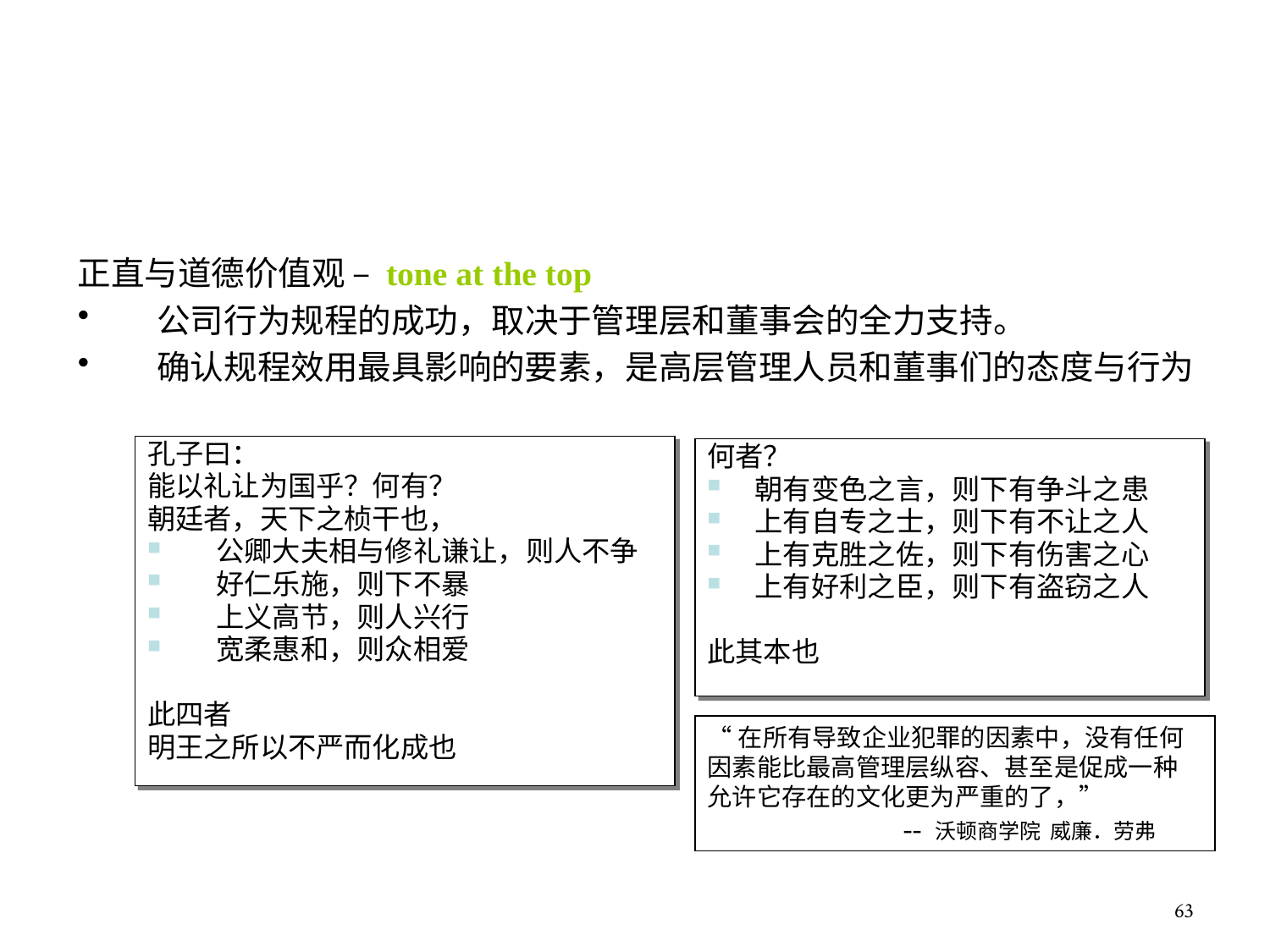

正直与道德价值观 – tone at the top
公司行为规程的成功，取决于管理层和董事会的全力支持。
确认规程效用最具影响的要素，是高层管理人员和董事们的态度与行为
孔子曰：
能以礼让为国乎？何有？
朝廷者，天下之桢干也，
公卿大夫相与修礼谦让，则人不争
好仁乐施，则下不暴
上义高节，则人兴行
宽柔惠和，则众相爱

此四者
明王之所以不严而化成也

何者？
朝有变色之言，则下有争斗之患
上有自专之士，则下有不让之人
上有克胜之佐，则下有伤害之心
上有好利之臣，则下有盗窃之人

此其本也
“在所有导致企业犯罪的因素中，没有任何因素能比最高管理层纵容、甚至是促成一种允许它存在的文化更为严重的了，”
                            -- 沃顿商学院  威廉．劳弗
63